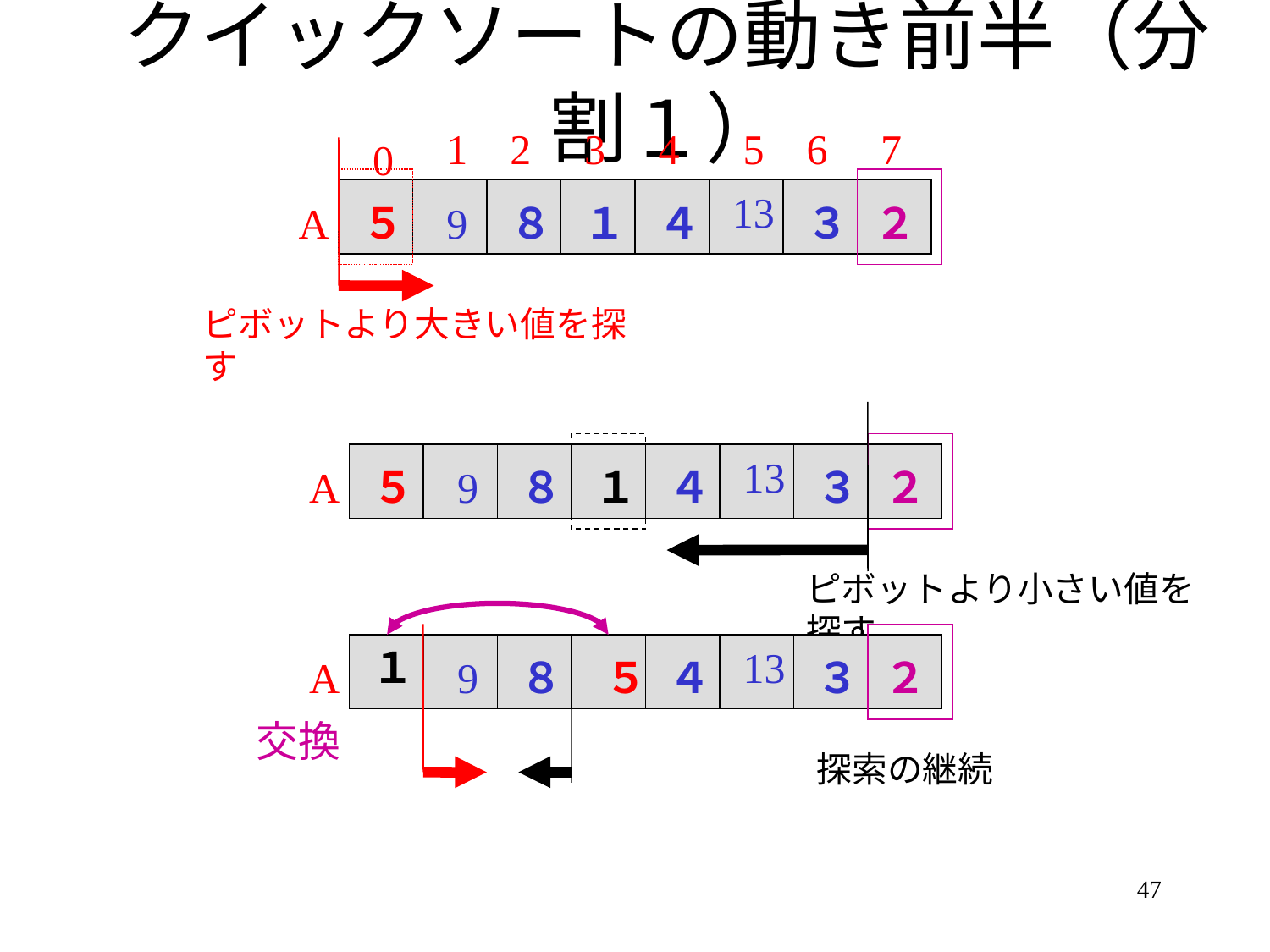

# クイックソートの動き前半（分割１）
1
2
3
4
5
6
7
0

13

A
５
9
８
１
４
３
２

ピボットより大きい値を探す

13

A
５
9
８
１
４
３
２

ピボットより小さい値を探す

１

13

A
9
８
５
４
３
２
交換
探索の継続

47